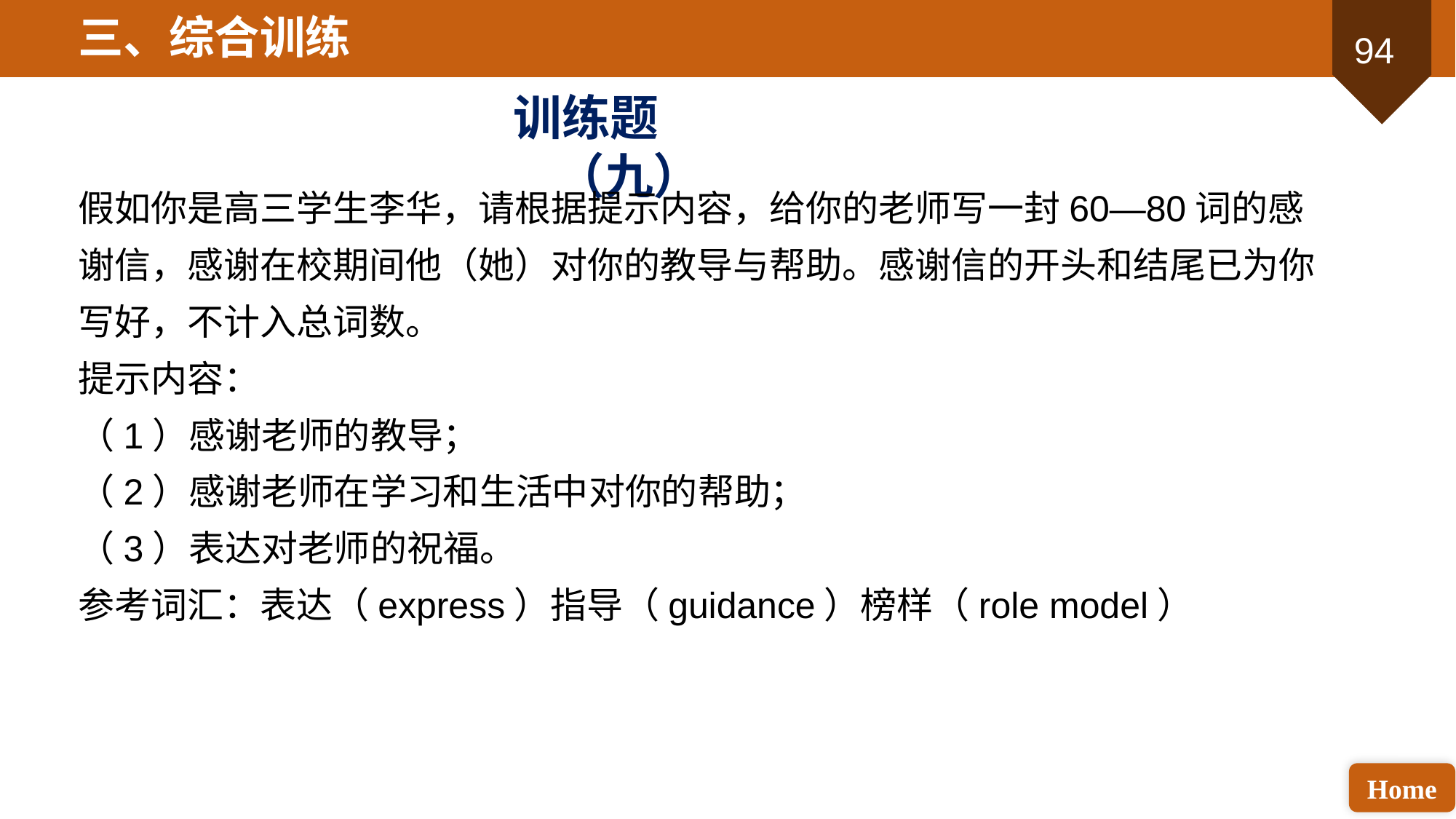

三、综合训练
训练题（九）
假如你是高三学生李华，请根据提示内容，给你的老师写一封60—80词的感谢信，感谢在校期间他（她）对你的教导与帮助。感谢信的开头和结尾已为你写好，不计入总词数。
提示内容：
（1）感谢老师的教导；
（2）感谢老师在学习和生活中对你的帮助；
（3）表达对老师的祝福。
参考词汇：表达（express）指导（guidance）榜样（role model）